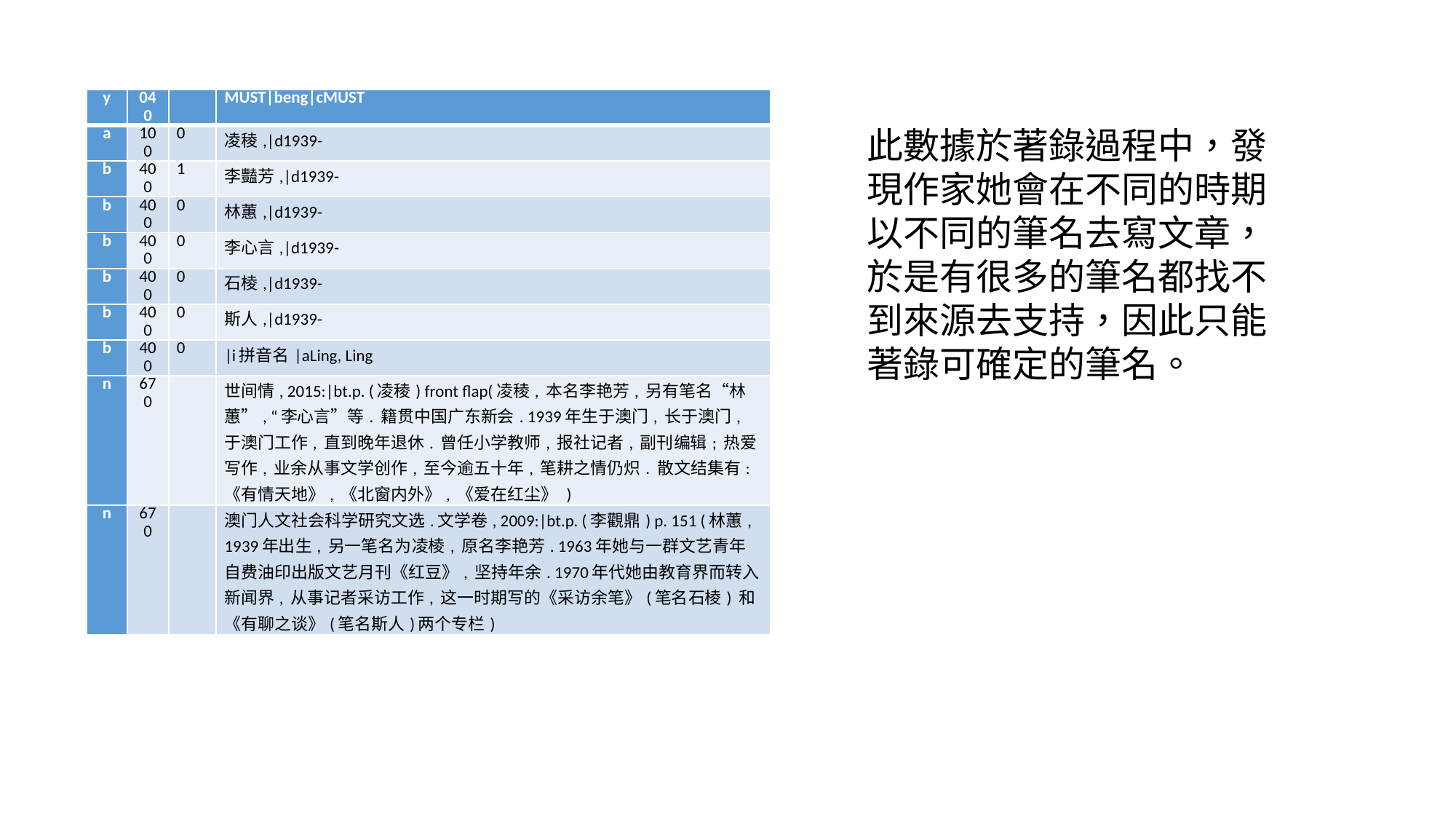

| y | 040 |  | MUST|beng|cMUST |
| --- | --- | --- | --- |
| a | 100 | 0 | 凌稜,|d1939- |
| b | 400 | 1 | 李豔芳,|d1939- |
| b | 400 | 0 | 林蕙,|d1939- |
| b | 400 | 0 | 李心言,|d1939- |
| b | 400 | 0 | 石棱,|d1939- |
| b | 400 | 0 | 斯人,|d1939- |
| b | 400 | 0 | |i拼音名|aLing, Ling |
| n | 670 |  | 世间情, 2015:|bt.p. (凌稜) front flap(凌稜, 本名李艳芳, 另有笔名“林蕙”, “李心言”等. 籍贯中国广东新会. 1939年生于澳门, 长于澳门, 于澳门工作, 直到晚年退休. 曾任小学教师, 报社记者, 副刊编辑; 热爱写作, 业余从事文学创作, 至今逾五十年, 笔耕之情仍炽. 散文结集有: 《有情天地》, 《北窗内外》, 《爱在红尘》 ) |
| n | 670 |  | 澳门人文社会科学研究文选.文学卷, 2009:|bt.p. (李觀鼎) p. 151 (林蕙, 1939年出生, 另一笔名为凌棱, 原名李艳芳. 1963年她与一群文艺青年自费油印出版文艺月刊《红豆》, 坚持年余. 1970年代她由教育界而转入新闻界, 从事记者采访工作, 这一时期写的《采访余笔》(笔名石棱) 和《有聊之谈》(笔名斯人)两个专栏) |
此數據於著錄過程中，發現作家她會在不同的時期以不同的筆名去寫文章，於是有很多的筆名都找不到來源去支持，因此只能著錄可確定的筆名。